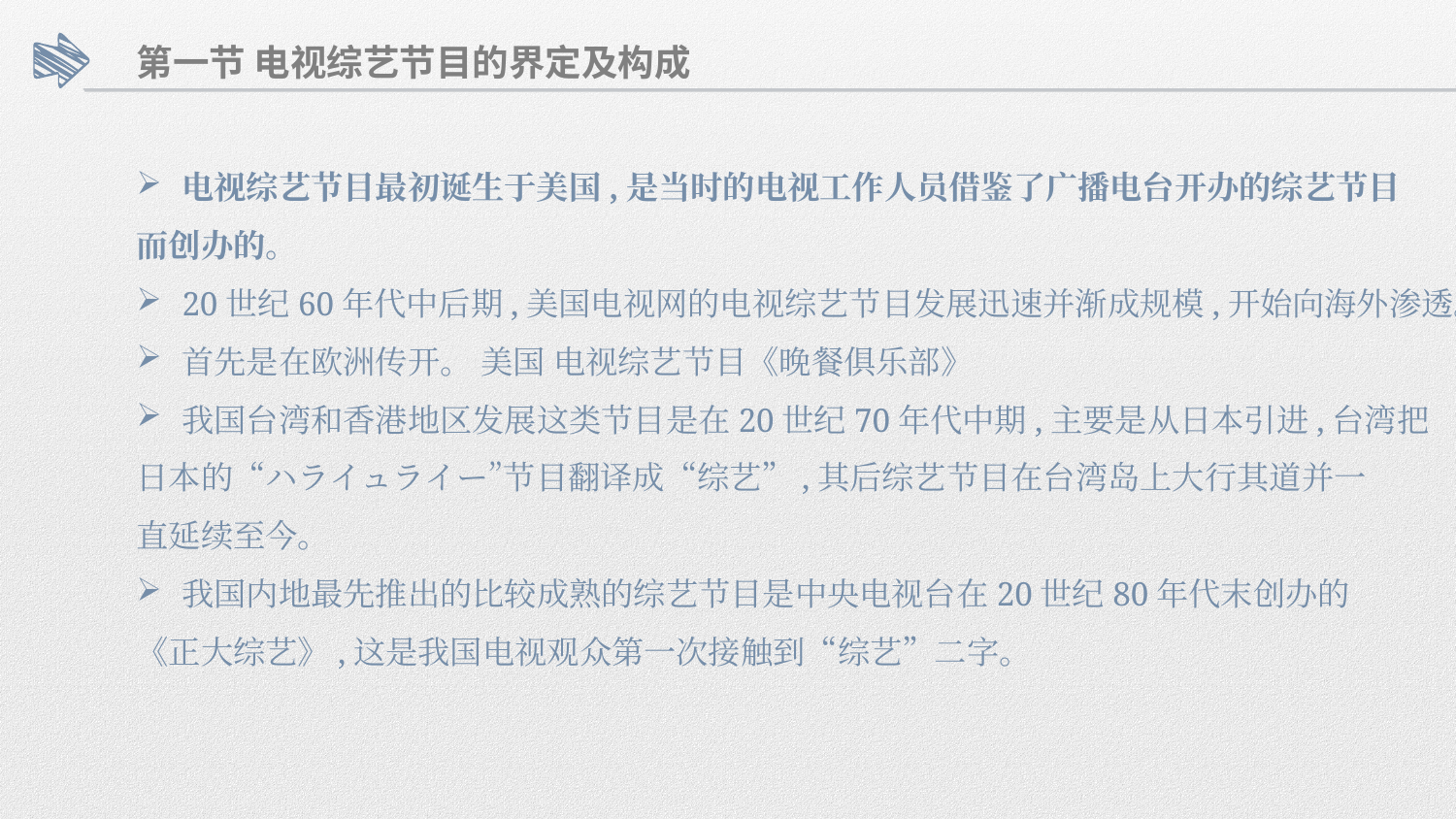

第一节 电视综艺节目的界定及构成
电视综艺节目最初诞生于美国,是当时的电视工作人员借鉴了广播电台开办的综艺节目
而创办的。
20世纪60年代中后期,美国电视网的电视综艺节目发展迅速并渐成规模,开始向海外渗透。
首先是在欧洲传开。 美国 电视综艺节目《晚餐俱乐部》
我国台湾和香港地区发展这类节目是在20世纪70年代中期,主要是从日本引进,台湾把
日本的“ハライュライー”节目翻译成“综艺”,其后综艺节目在台湾岛上大行其道并一
直延续至今。
我国内地最先推出的比较成熟的综艺节目是中央电视台在20世纪80年代末创办的
《正大综艺》,这是我国电视观众第一次接触到“综艺”二字。